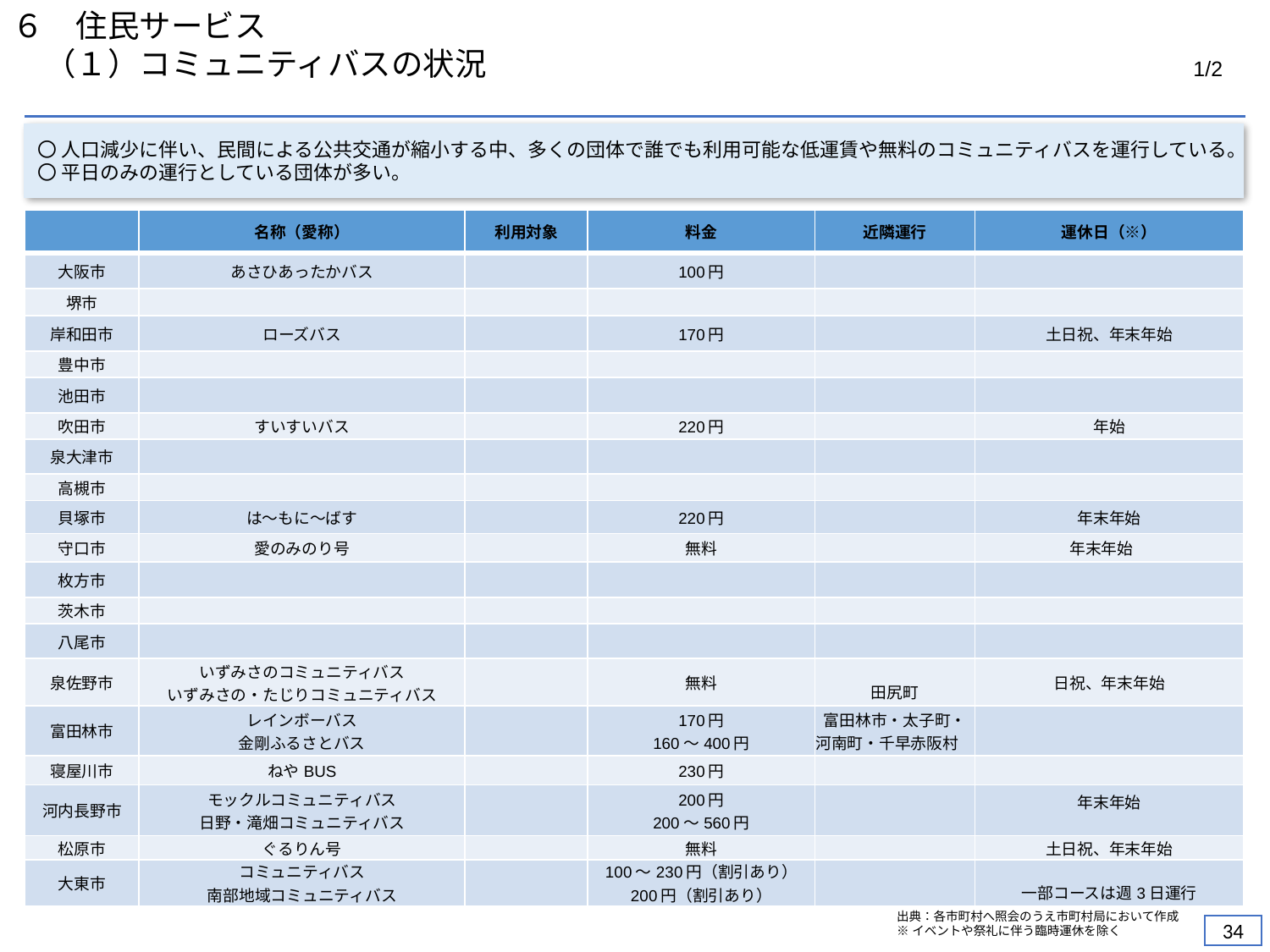

６　住民サービス
　（１）コミュニティバスの状況
1/2
〇 人口減少に伴い、民間による公共交通が縮小する中、多くの団体で誰でも利用可能な低運賃や無料のコミュニティバスを運行している。
〇 平日のみの運行としている団体が多い。
|  | 名称（愛称） | 利用対象 | 料金 | 近隣運行 | 運休日（※） |
| --- | --- | --- | --- | --- | --- |
| 大阪市 | あさひあったかバス |  | 100円 |  |  |
| 堺市 |  |  |  |  |  |
| 岸和田市 | ローズバス |  | 170円 |  | 土日祝、年末年始 |
| 豊中市 |  |  |  |  |  |
| 池田市 |  |  |  |  |  |
| 吹田市 | すいすいバス |  | 220円 |  | 年始 |
| 泉大津市 |  |  |  |  |  |
| 高槻市 |  |  |  |  |  |
| 貝塚市 | は～もに～ばす |  | 220円 |  | 年末年始 |
| 守口市 | 愛のみのり号 |  | 無料 |  | 年末年始 |
| 枚方市 |  |  |  |  |  |
| 茨木市 |  |  |  |  |  |
| 八尾市 |  |  |  |  |  |
| 泉佐野市 | いずみさのコミュニティバス いずみさの・たじりコミュニティバス |  | 無料 | 田尻町 | 日祝、年末年始 |
| 富田林市 | レインボーバス 金剛ふるさとバス |  | 170円 160～400円 | 富田林市・太子町・ 河南町・千早赤阪村 |  |
| 寝屋川市 | ねやBUS |  | 230円 |  |  |
| 河内長野市 | モックルコミュニティバス 日野・滝畑コミュニティバス |  | 200円 200～560円 |  | 年末年始 |
| 松原市 | ぐるりん号 |  | 無料 |  | 土日祝、年末年始 |
| 大東市 | コミュニティバス 南部地域コミュニティバス |  | 100～230円（割引あり） 200円（割引あり） |  | 一部コースは週3日運行 |
出典：各市町村へ照会のうえ市町村局において作成
※イベントや祭礼に伴う臨時運休を除く
34